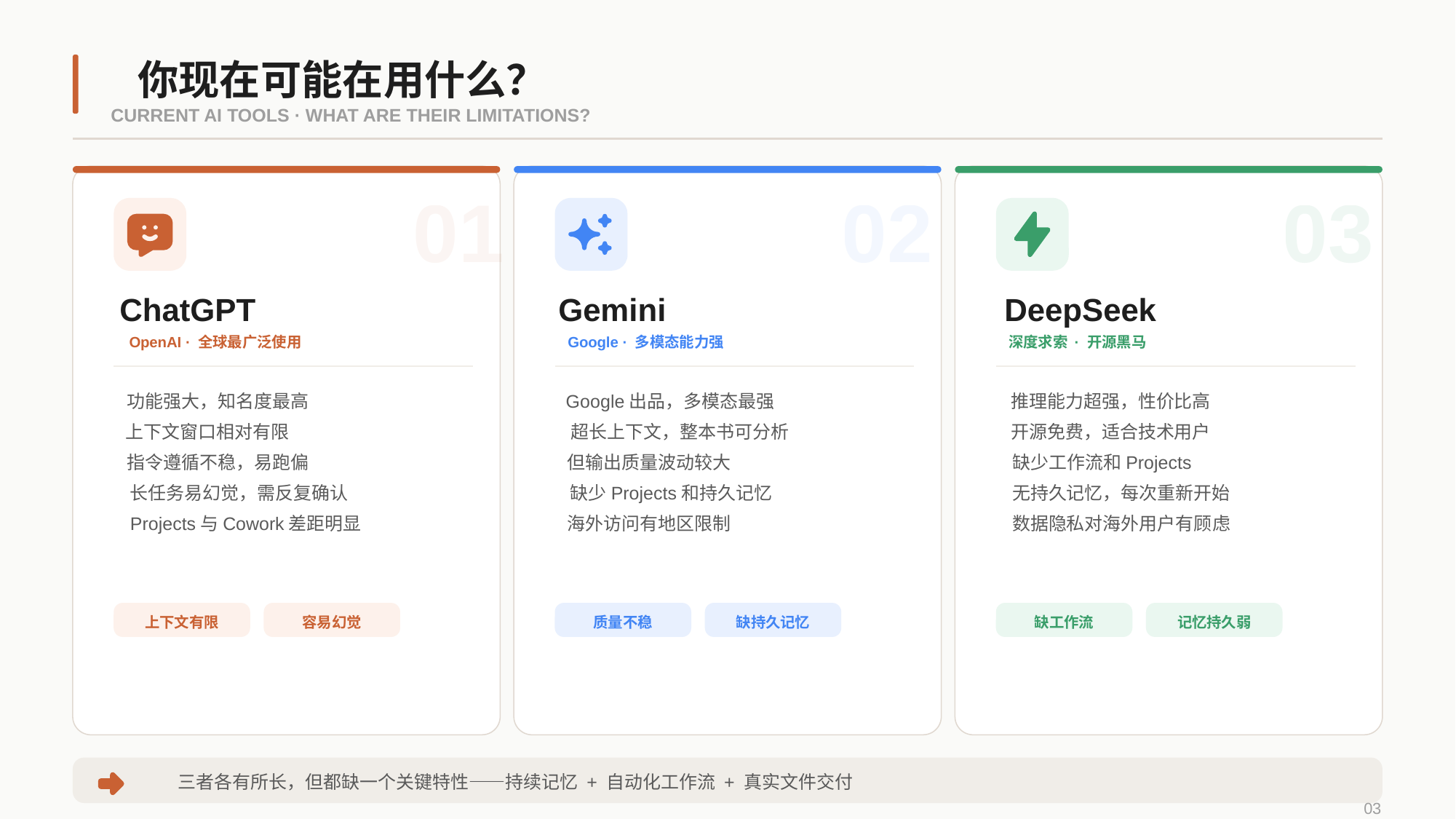

你现在可能在用什么？

CURRENT AI TOOLS · WHAT ARE THEIR LIMITATIONS?

01
02
03

ChatGPT
Gemini
DeepSeek
OpenAI · 全球最广泛使用
Google · 多模态能力强
深度求索 · 开源黑马

功能强大，知名度最高
Google出品，多模态最强
推理能力超强，性价比高
上下文窗口相对有限
超长上下文，整本书可分析
开源免费，适合技术用户
指令遵循不稳，易跑偏
但输出质量波动较大
缺少工作流和Projects
长任务易幻觉，需反复确认
缺少Projects和持久记忆
无持久记忆，每次重新开始
Projects与Cowork差距明显
海外访问有地区限制
数据隐私对海外用户有顾虑

上下文有限
容易幻觉
质量不稳
缺持久记忆
缺工作流
记忆持久弱

三者各有所长，但都缺一个关键特性——持续记忆 + 自动化工作流 + 真实文件交付

03